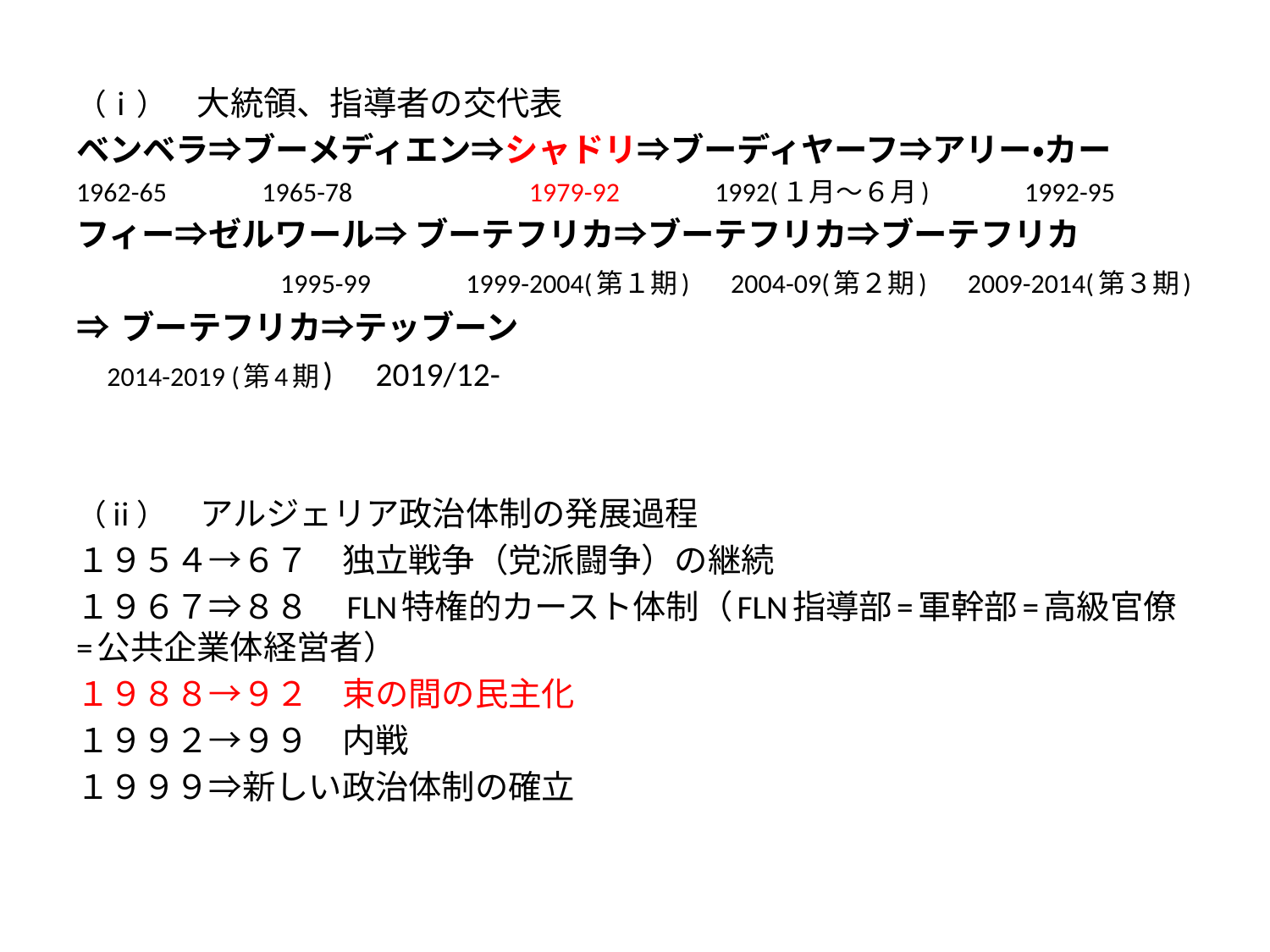

（ⅰ）　大統領、指導者の交代表
ベンベラ⇒ブーメディエン⇒シャドリ⇒ブーディヤーフ⇒アリー・カー
1962-65　　 　1965-78 　　　　　　1979-92 　　　1992(１月～６月) 　　　1992-95
フィー⇒ゼルワール⇒ ブーテフリカ⇒ブーテフリカ⇒ブーテフリカ
　　　　　　1995-99 　　　1999-2004(第１期) 　2004-09(第２期) 　2009-2014(第３期)
⇒ ブーテフリカ⇒テッブーン
　2014-2019 (第4期)　2019/12-

（ⅱ）　アルジェリア政治体制の発展過程
１９５４→６７　独立戦争（党派闘争）の継続
１９６７⇒８８　FLN特権的カースト体制（FLN指導部=軍幹部=高級官僚=公共企業体経営者）
１９８８→９２　束の間の民主化
１９９２→９９　内戦
１９９９⇒新しい政治体制の確立